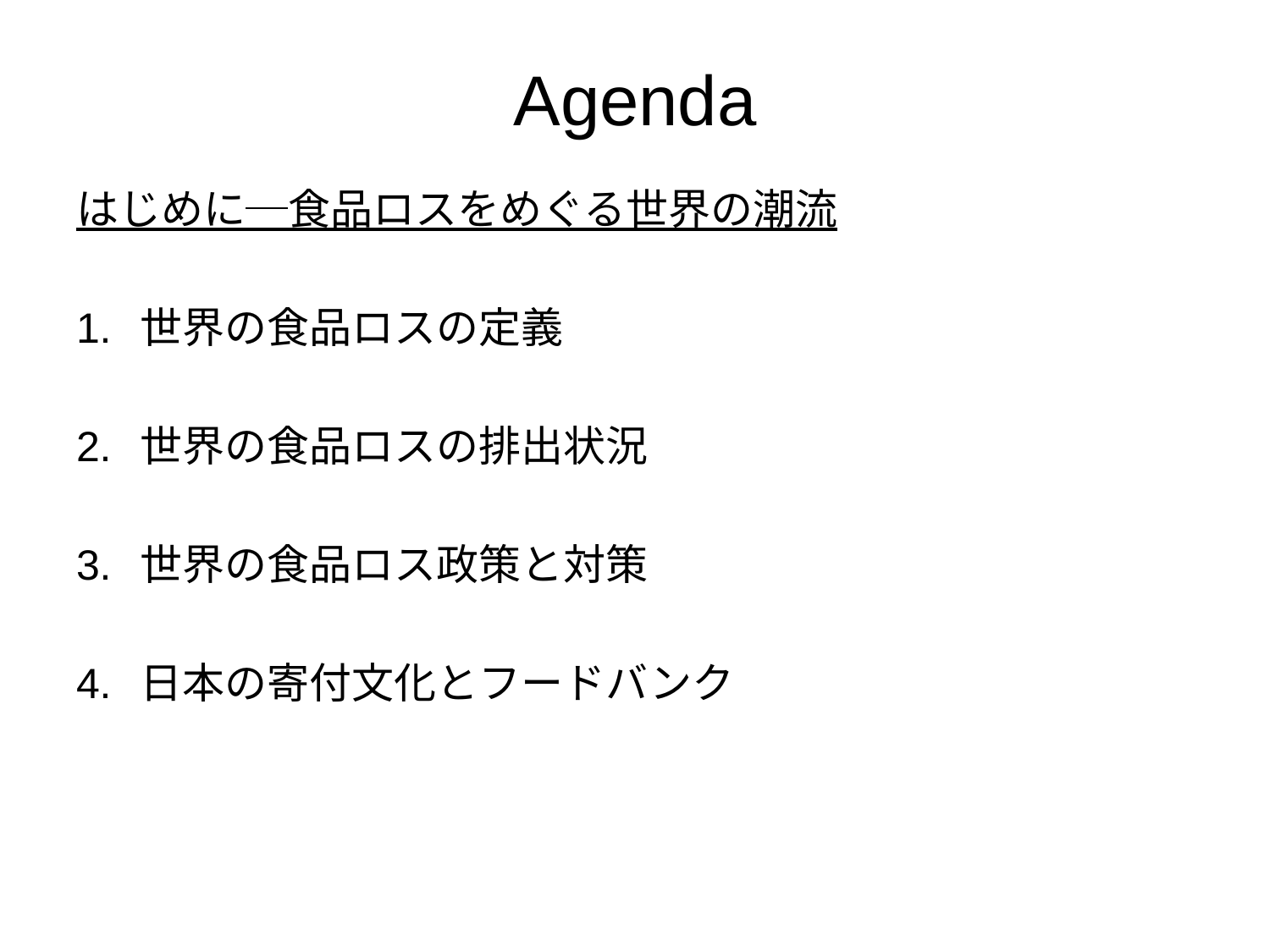

# Agenda
はじめに─食品ロスをめぐる世界の潮流

世界の食品ロスの定義

世界の食品ロスの排出状況

世界の食品ロス政策と対策

日本の寄付文化とフードバンク